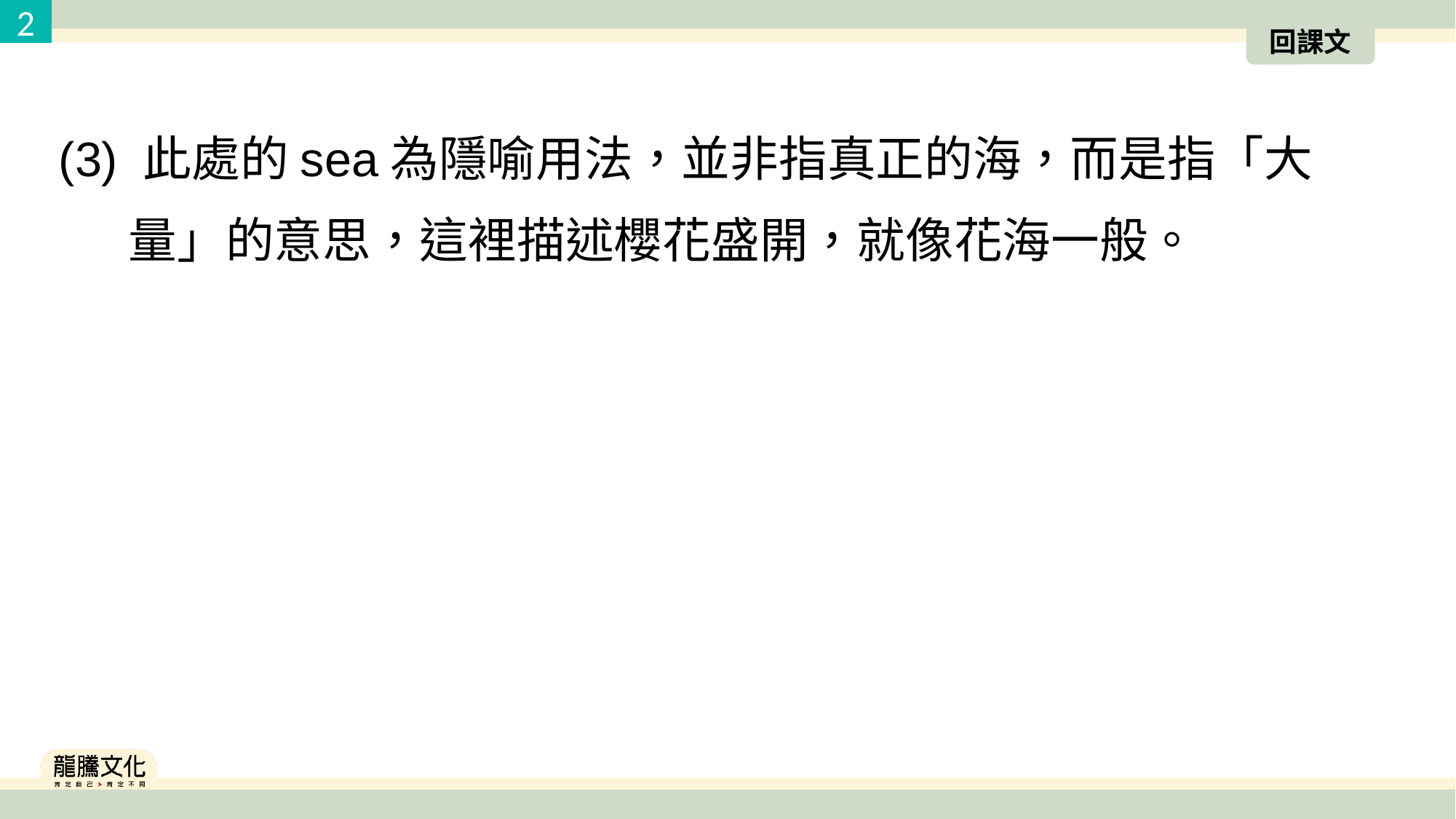

2
回課文
(3) 此處的sea為隱喻用法，並非指真正的海，而是指「大量」的意思，這裡描述櫻花盛開，就像花海一般。